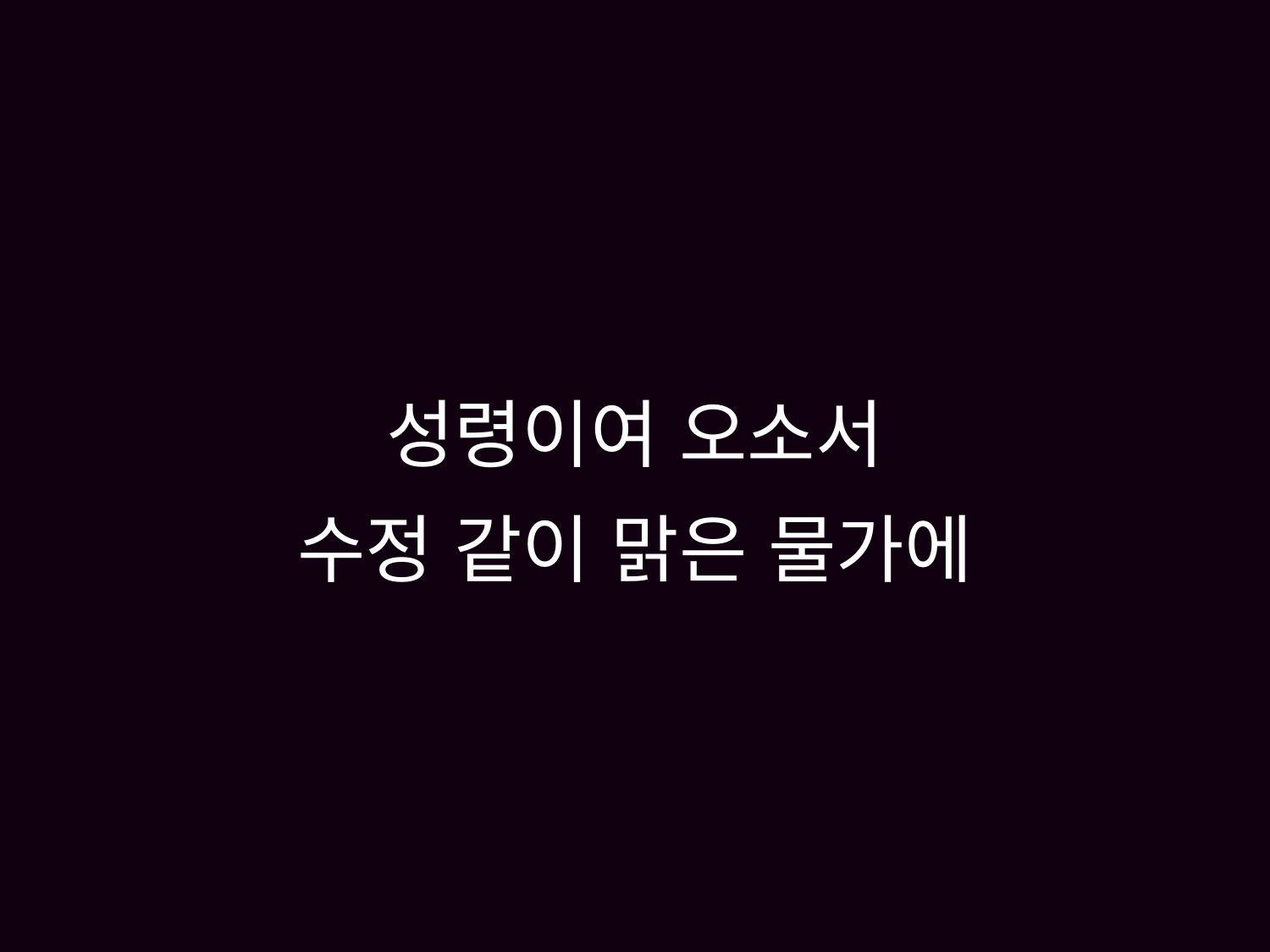

# 성령이여 오소서 수정 같이 맑은 물가에